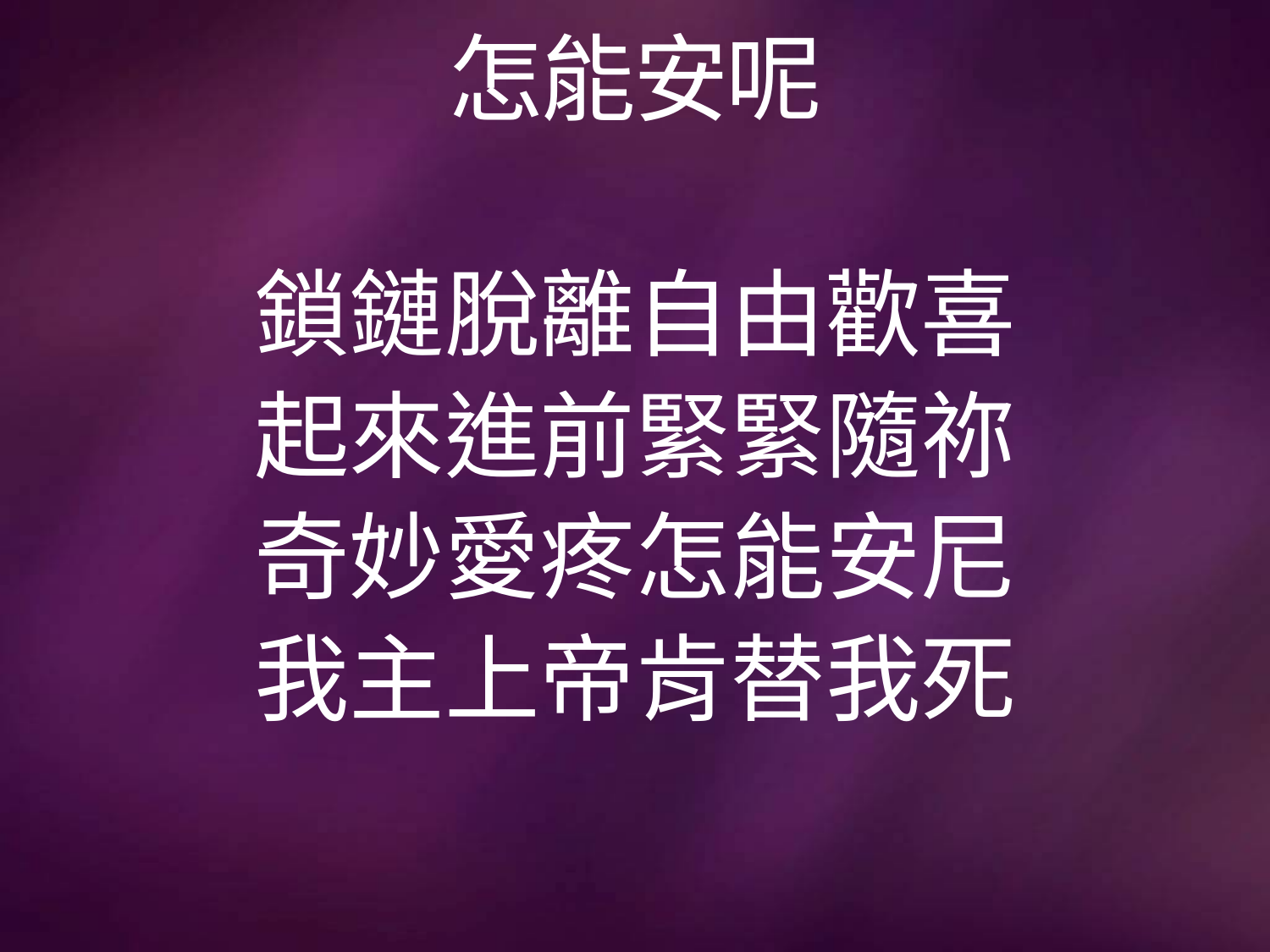

# 怎能安呢
鎖鏈脫離自由歡喜
起來進前緊緊隨祢
奇妙愛疼怎能安尼
我主上帝肯替我死